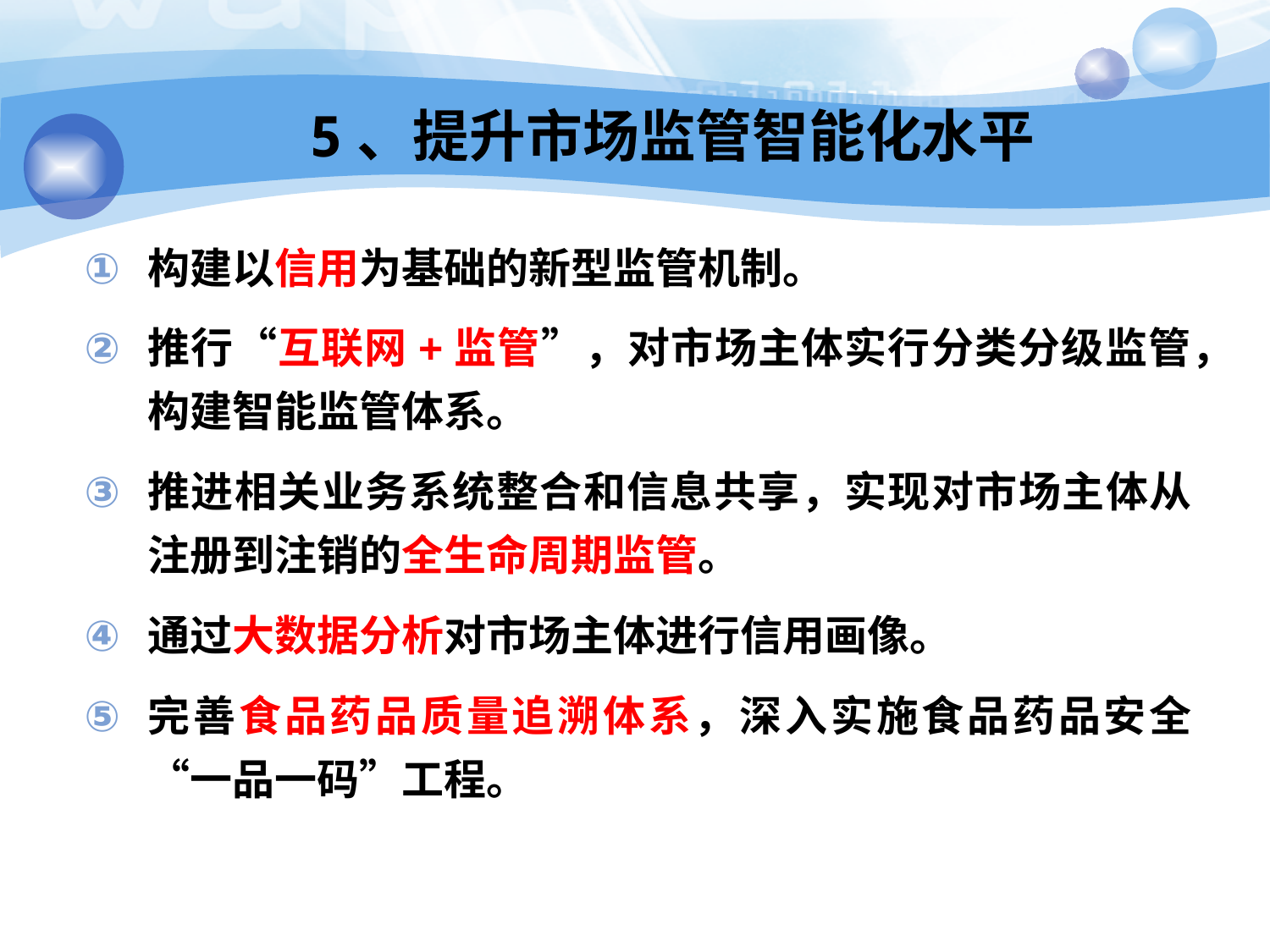

# 5、提升市场监管智能化水平
构建以信用为基础的新型监管机制。
推行“互联网+监管”，对市场主体实行分类分级监管，构建智能监管体系。
推进相关业务系统整合和信息共享，实现对市场主体从注册到注销的全生命周期监管。
通过大数据分析对市场主体进行信用画像。
完善食品药品质量追溯体系，深入实施食品药品安全“一品一码”工程。